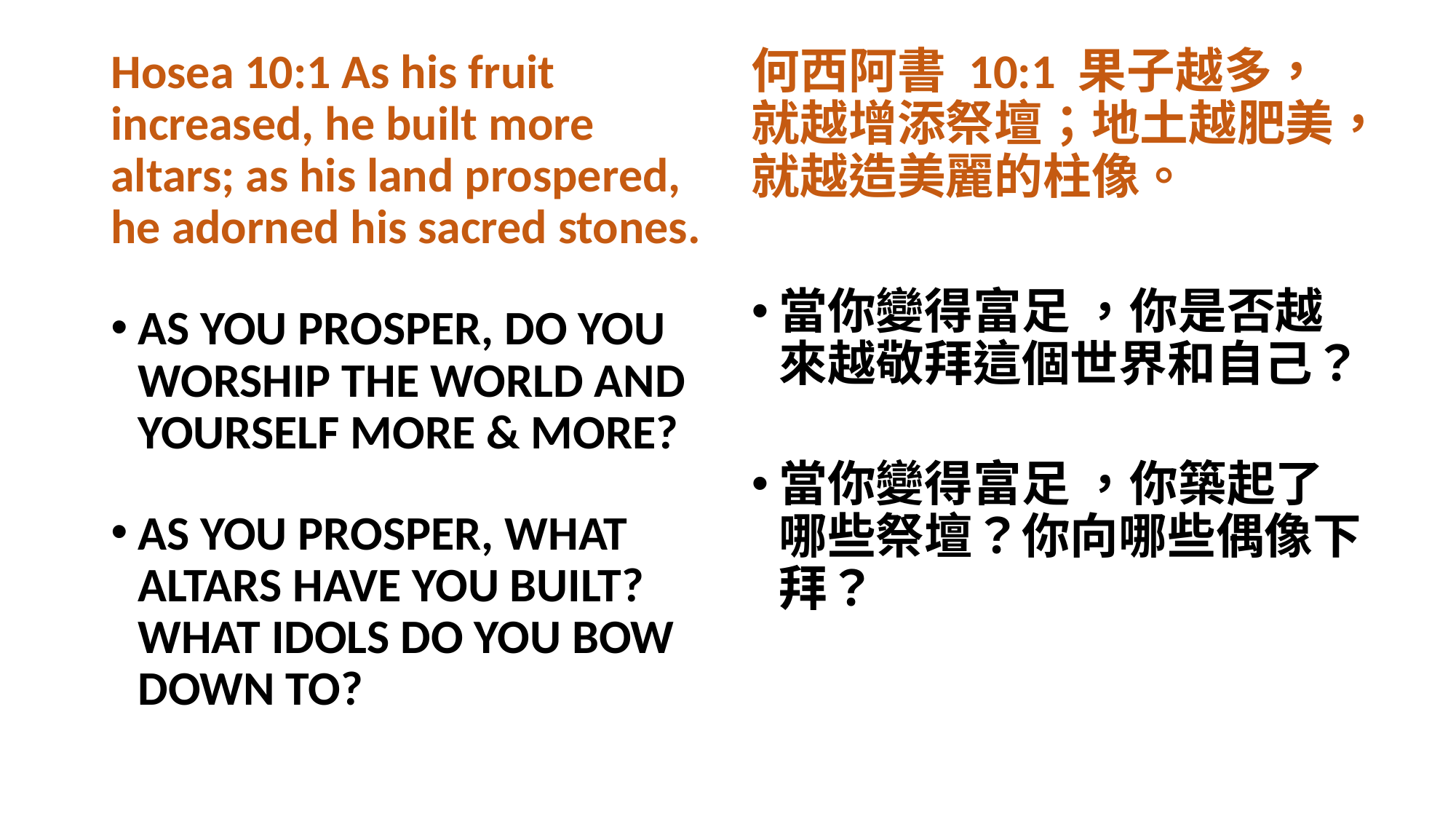

Hosea 10:1 As his fruit increased, he built more altars; as his land prospered, he adorned his sacred stones.

AS YOU PROSPER, DO YOU WORSHIP THE WORLD AND YOURSELF MORE & MORE?

AS YOU PROSPER, WHAT ALTARS HAVE YOU BUILT?  WHAT IDOLS DO YOU BOW DOWN TO?

何西阿書 10:1 果子越多，就越增添祭壇；地土越肥美，就越造美麗的柱像。

當你變得富足 ，你是否越來越敬拜這個世界和自己？
當你變得富足 ，你築起了哪些祭壇？你向哪些偶像下拜？